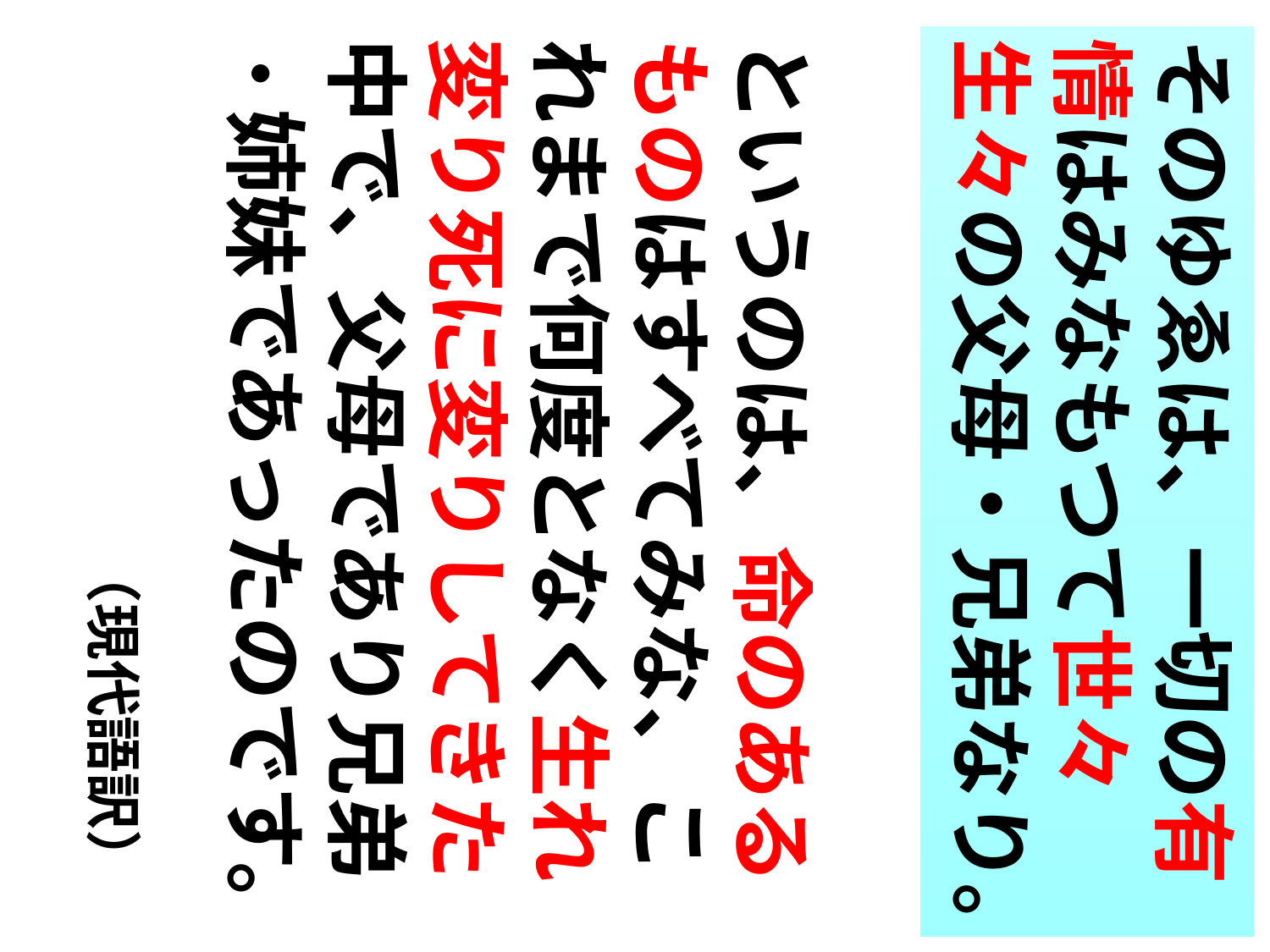

というのは、命のあるものはすべてみな、これまで何度となく生れ変り死に変りしてきた中で、父母であり兄弟
・姉妹であったのです。

　　　　　　　　　（現代語訳）
そのゆゑは、一切の有情はみなもつて世々生々の父母・兄弟なり。